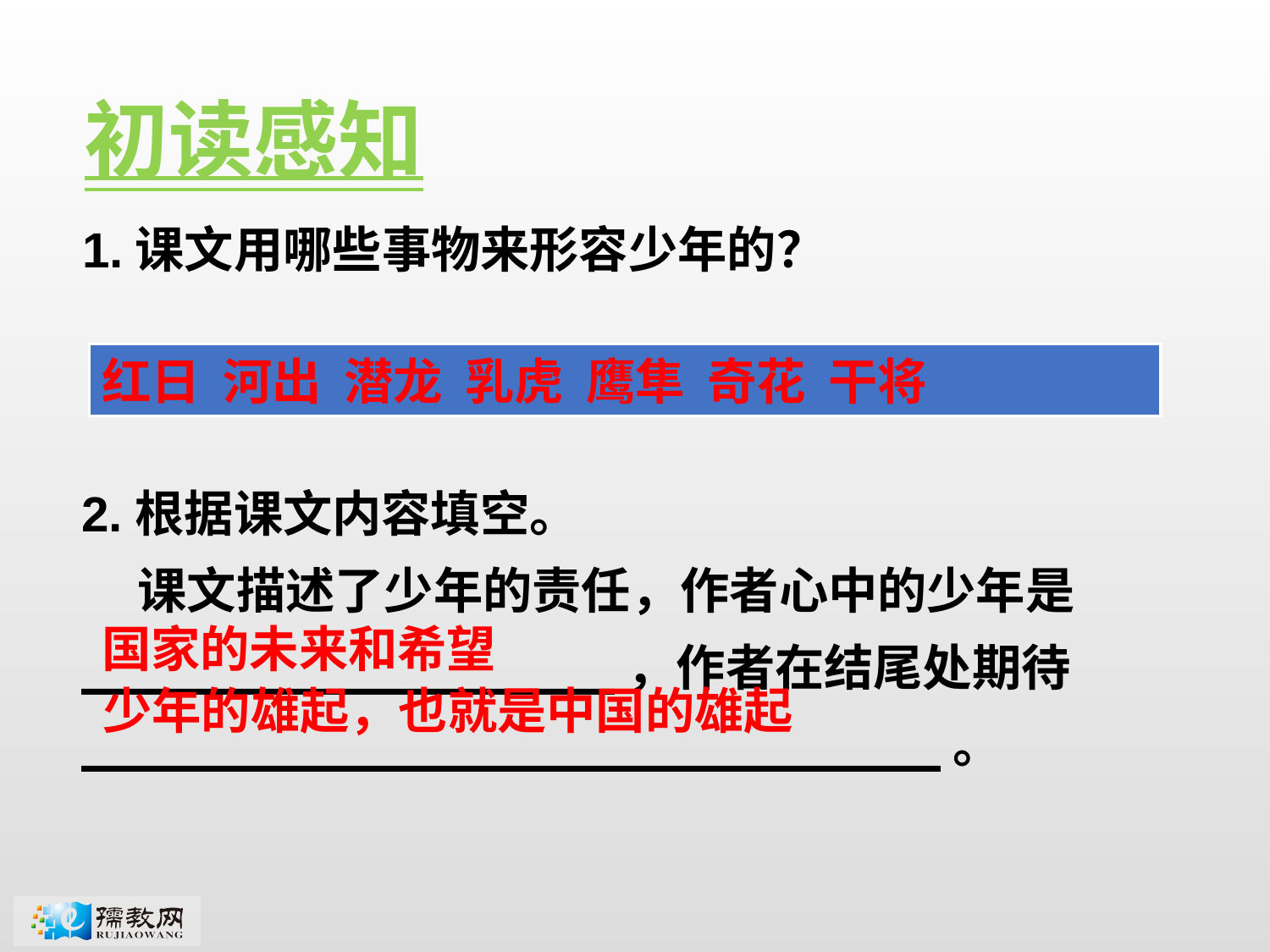

初读感知
1.课文用哪些事物来形容少年的？
红日  河出  潜龙  乳虎  鹰隼  奇花  干将
2.根据课文内容填空。
    课文描述了少年的责任，作者心中的少年是__________________，作者在结尾处期待_____________________________。
国家的未来和希望
少年的雄起，也就是中国的雄起